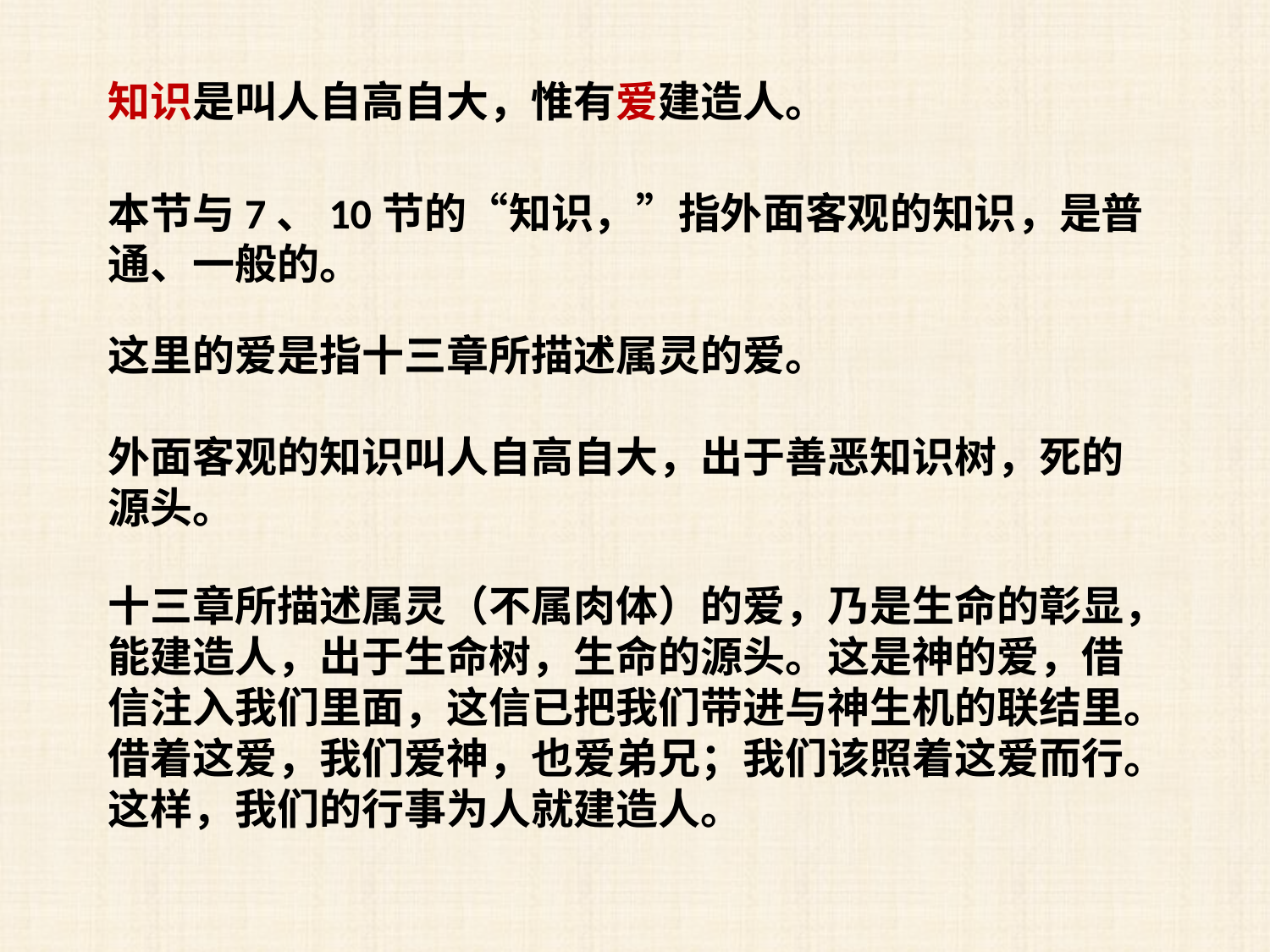

知识是叫人自高自大，惟有爱建造人。
本节与7、10节的“知识，”指外面客观的知识，是普通、一般的。
这里的爱是指十三章所描述属灵的爱。
外面客观的知识叫人自高自大，出于善恶知识树，死的源头。
十三章所描述属灵（不属肉体）的爱，乃是生命的彰显，能建造人，出于生命树，生命的源头。这是神的爱，借信注入我们里面，这信已把我们带进与神生机的联结里。借着这爱，我们爱神，也爱弟兄；我们该照着这爱而行。这样，我们的行事为人就建造人。